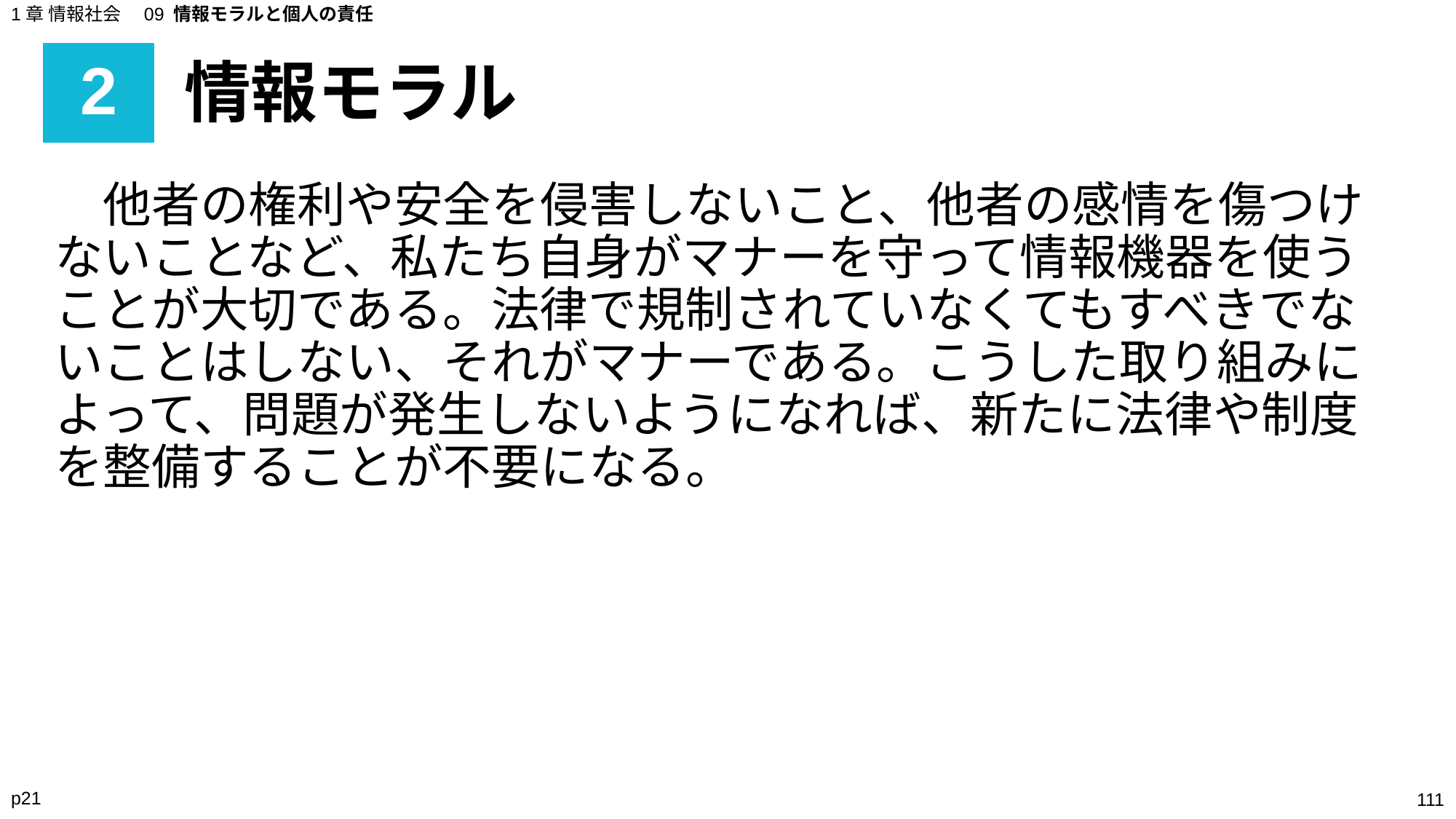

1章 情報社会　09 情報モラルと個人の責任

# 2
情報モラル
　他者の権利や安全を侵害しないこと、他者の感情を傷つけないことなど、私たち自身がマナーを守って情報機器を使うことが大切である。法律で規制されていなくてもすべきでないことはしない、それがマナーである。こうした取り組みによって、問題が発生しないようになれば、新たに法律や制度を整備することが不要になる。
p21
111